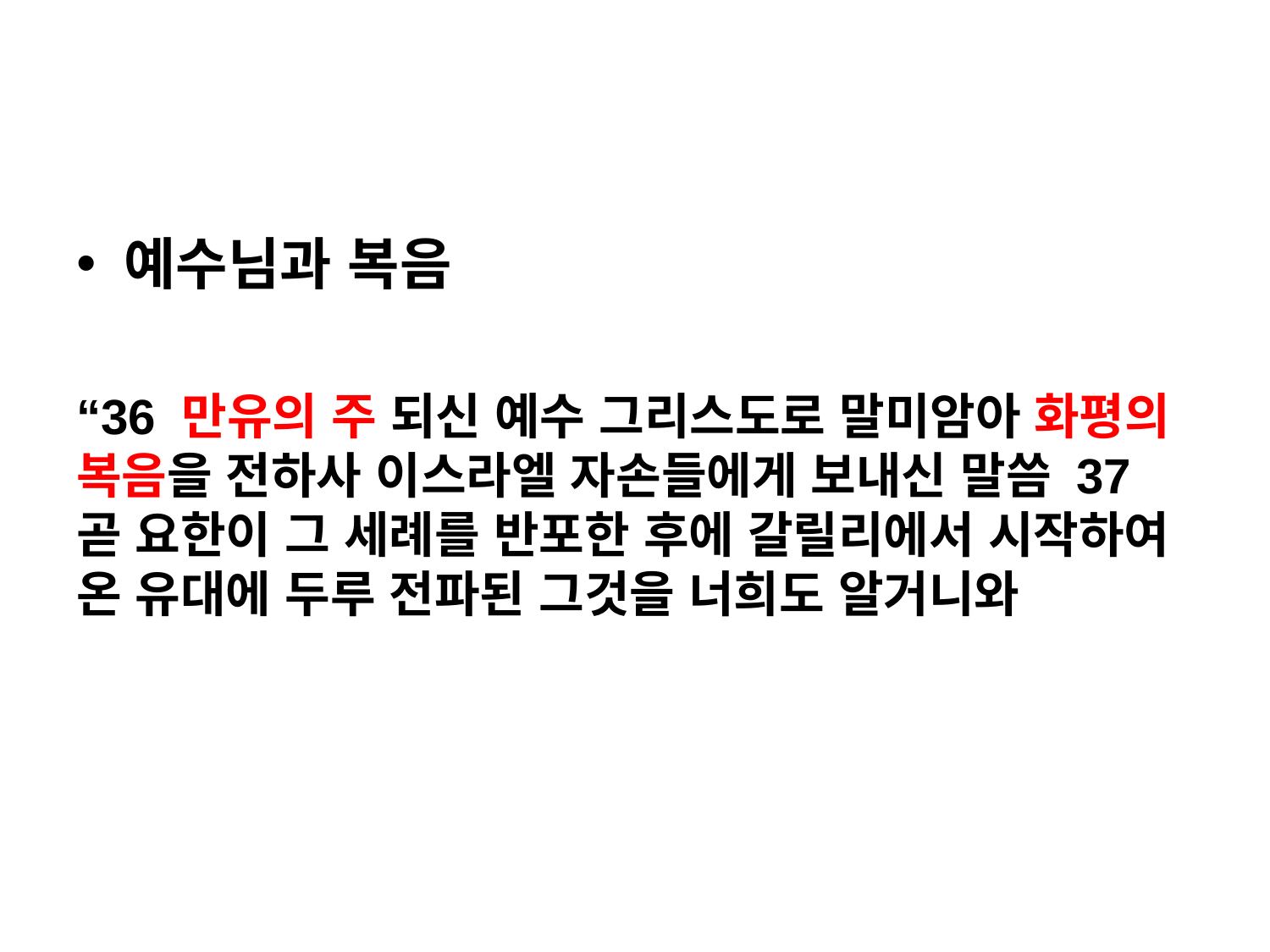

#
예수님과 복음

“36 만유의 주 되신 예수 그리스도로 말미암아 화평의 복음을 전하사 이스라엘 자손들에게 보내신 말씀 37 곧 요한이 그 세례를 반포한 후에 갈릴리에서 시작하여 온 유대에 두루 전파된 그것을 너희도 알거니와